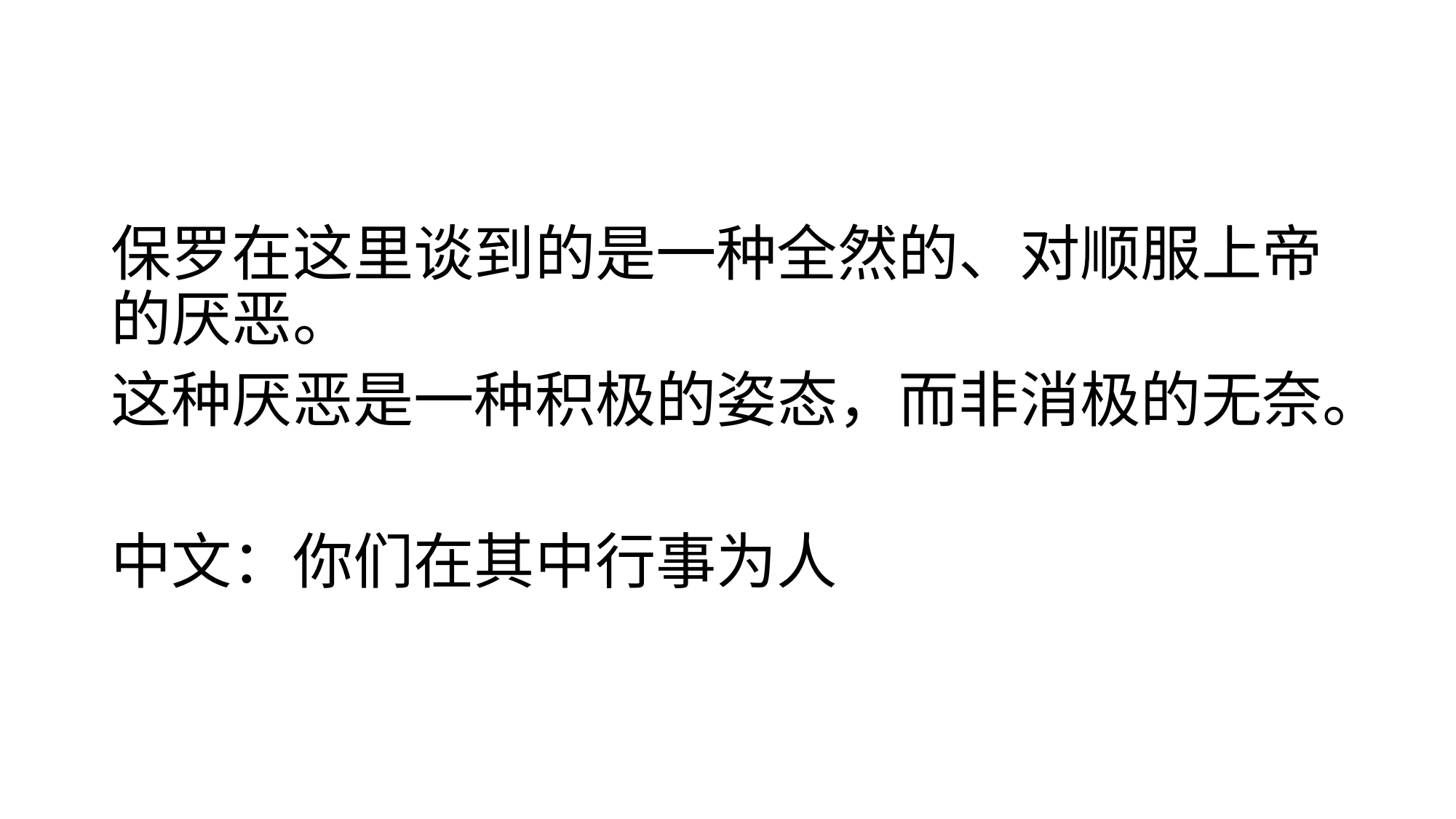

#
保罗在这里谈到的是一种全然的、对顺服上帝的厌恶。
这种厌恶是一种积极的姿态，而非消极的无奈。

中文：你们在其中行事为人